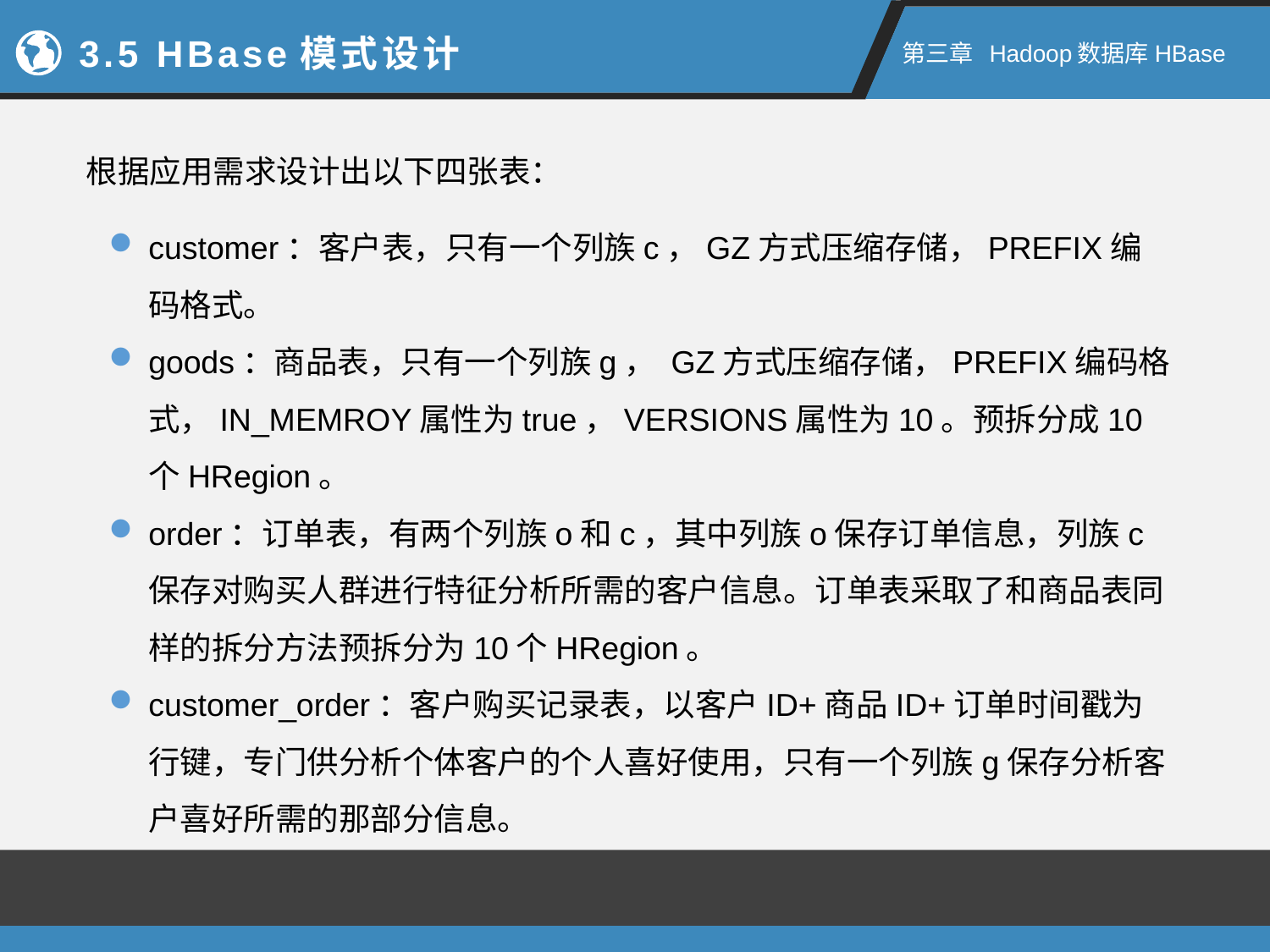

3.5 HBase模式设计

第三章  Hadoop数据库HBase
根据应用需求设计出以下四张表：
customer：客户表，只有一个列族c，GZ方式压缩存储，PREFIX编码格式。
goods：商品表，只有一个列族g， GZ方式压缩存储，PREFIX编码格式，IN_MEMROY属性为true，VERSIONS属性为10。预拆分成10个HRegion。
order：订单表，有两个列族o和c，其中列族o保存订单信息，列族c保存对购买人群进行特征分析所需的客户信息。订单表采取了和商品表同样的拆分方法预拆分为10个HRegion。
customer_order：客户购买记录表，以客户ID+商品ID+订单时间戳为行键，专门供分析个体客户的个人喜好使用，只有一个列族g保存分析客户喜好所需的那部分信息。